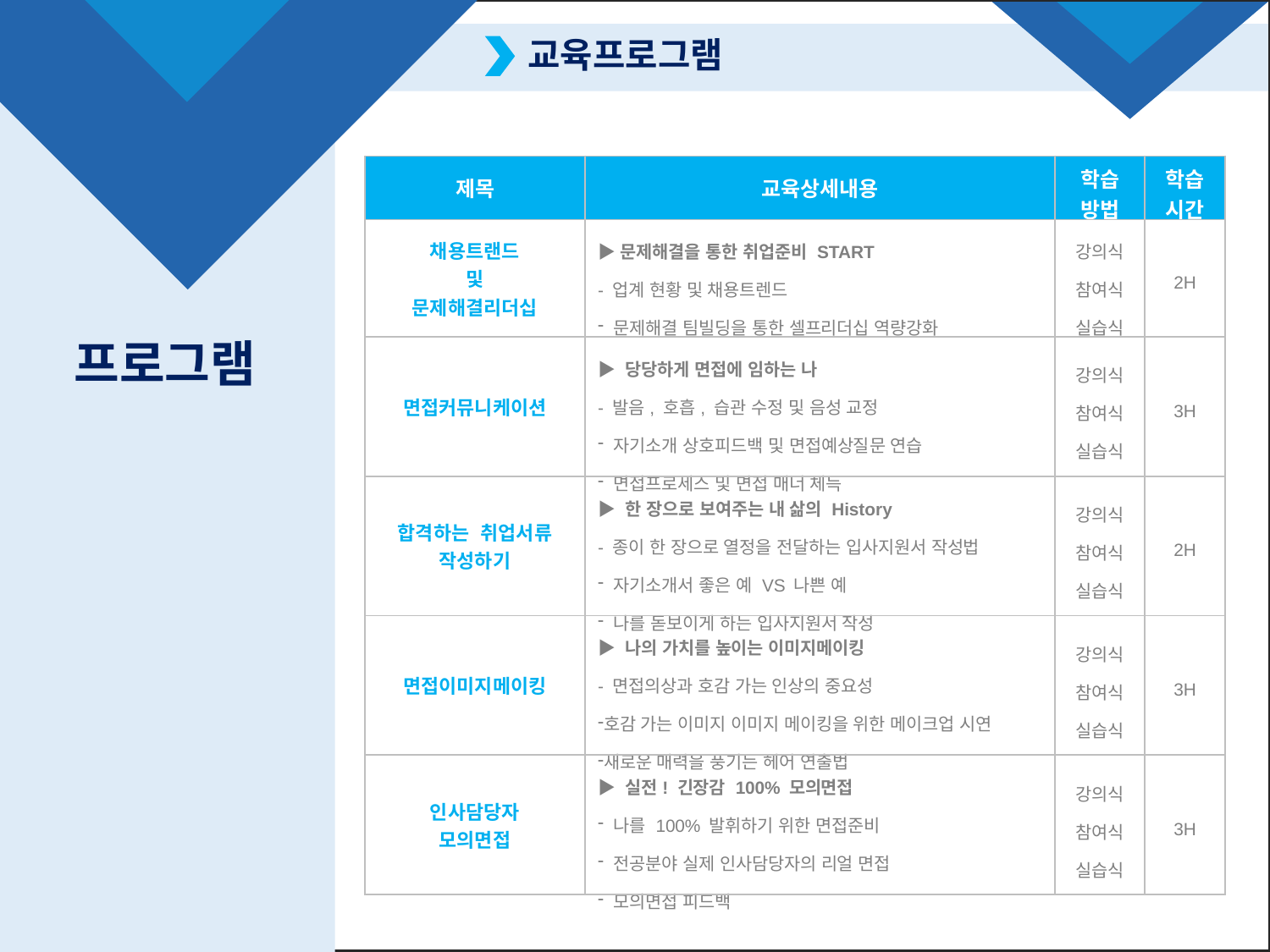

교육프로그램

| 제목 | 교육상세내용 | 학습 방법 | 학습 시간 |
| --- | --- | --- | --- |
| 채용트랜드 및 문제해결리더십 | ▶문제해결을 통한 취업준비 START - 업계 현황 및 채용트렌드 문제해결 팀빌딩을 통한 셀프리더십 역량강화 | 강의식 참여식 실습식 | 2H |
| 면접커뮤니케이션 | ▶ 당당하게 면접에 임하는 나 - 발음, 호흡, 습관 수정 및 음성 교정 자기소개 상호피드백 및 면접예상질문 연습 면접프로세스 및 면접 매너 체득 | 강의식 참여식 실습식 | 3H |
| 합격하는 취업서류 작성하기 | ▶ 한 장으로 보여주는 내 삶의 History - 종이 한 장으로 열정을 전달하는 입사지원서 작성법 자기소개서 좋은 예 VS 나쁜 예 나를 돋보이게 하는 입사지원서 작성 | 강의식 참여식 실습식 | 2H |
| 면접이미지메이킹 | ▶ 나의 가치를 높이는 이미지메이킹 - 면접의상과 호감 가는 인상의 중요성 호감 가는 이미지 이미지 메이킹을 위한 메이크업 시연 새로운 매력을 풍기는 헤어 연출법 | 강의식 참여식 실습식 | 3H |
| 인사담당자 모의면접 | ▶ 실전! 긴장감 100% 모의면접 나를 100% 발휘하기 위한 면접준비 전공분야 실제 인사담당자의 리얼 면접 모의면접 피드백 | 강의식 참여식 실습식 | 3H |
프로그램